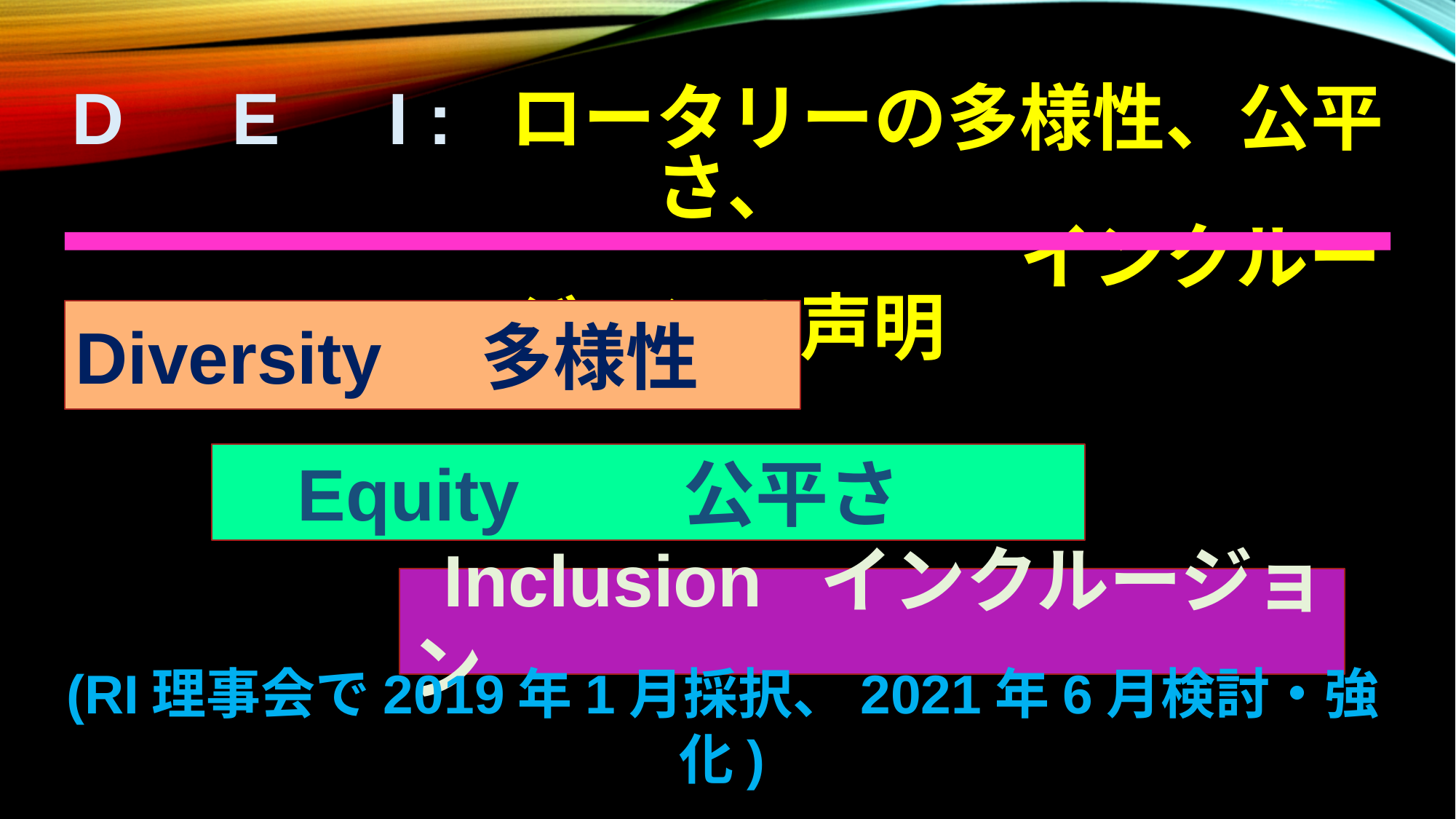

D　E　I :  ロータリーの多様性、公平さ、
　　　　　　　　　　　　　インクルージョンの声明

Diversity    多様性
　Equity  　  公平さ
  Inclusion  インクルージョン
(RI理事会で2019年1月採択、2021年6月検討・強化)